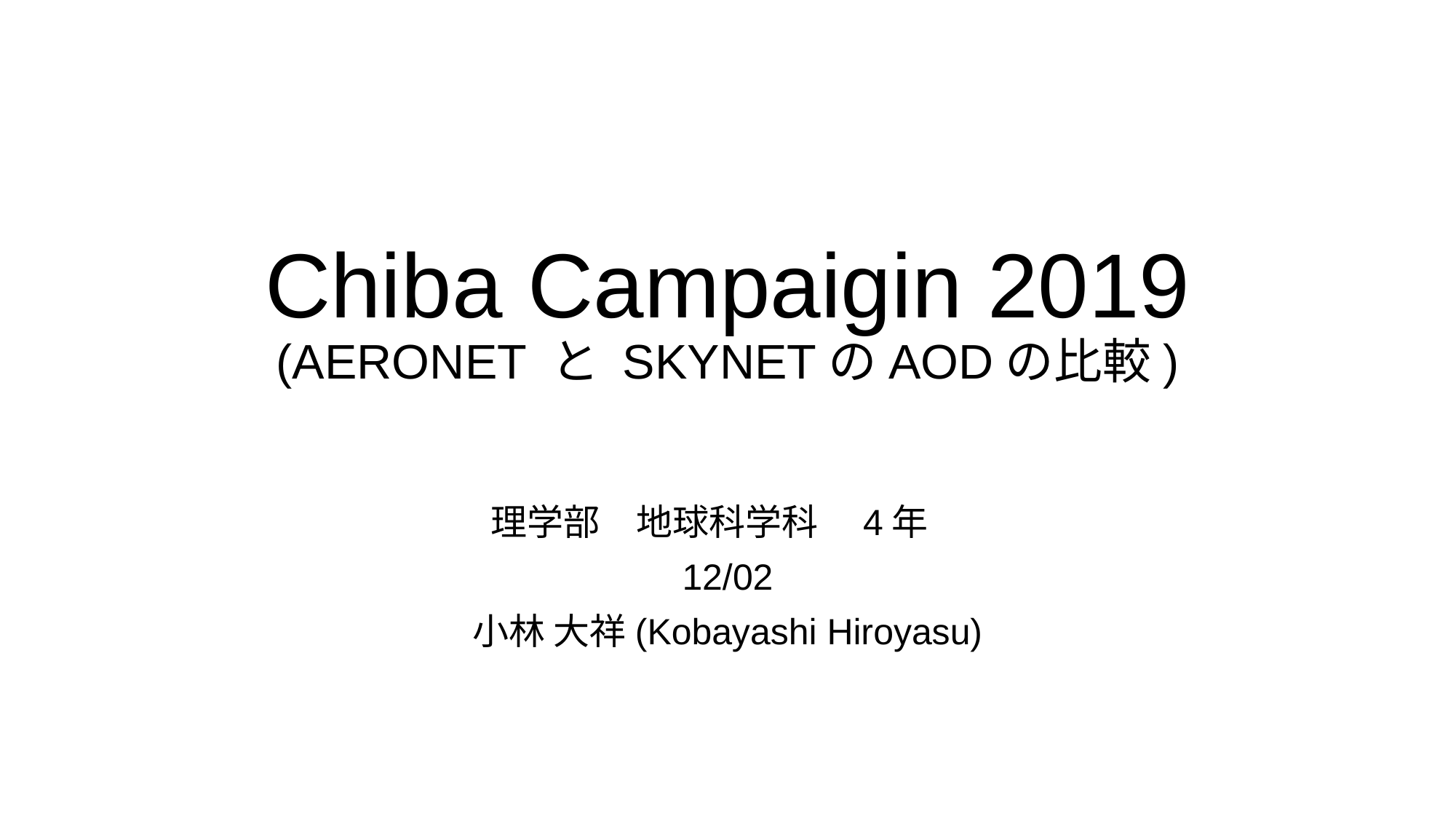

# Chiba Campaigin 2019 (AERONET と SKYNETのAODの比較)
理学部　地球科学科　4年
12/02
小林 大祥(Kobayashi Hiroyasu)